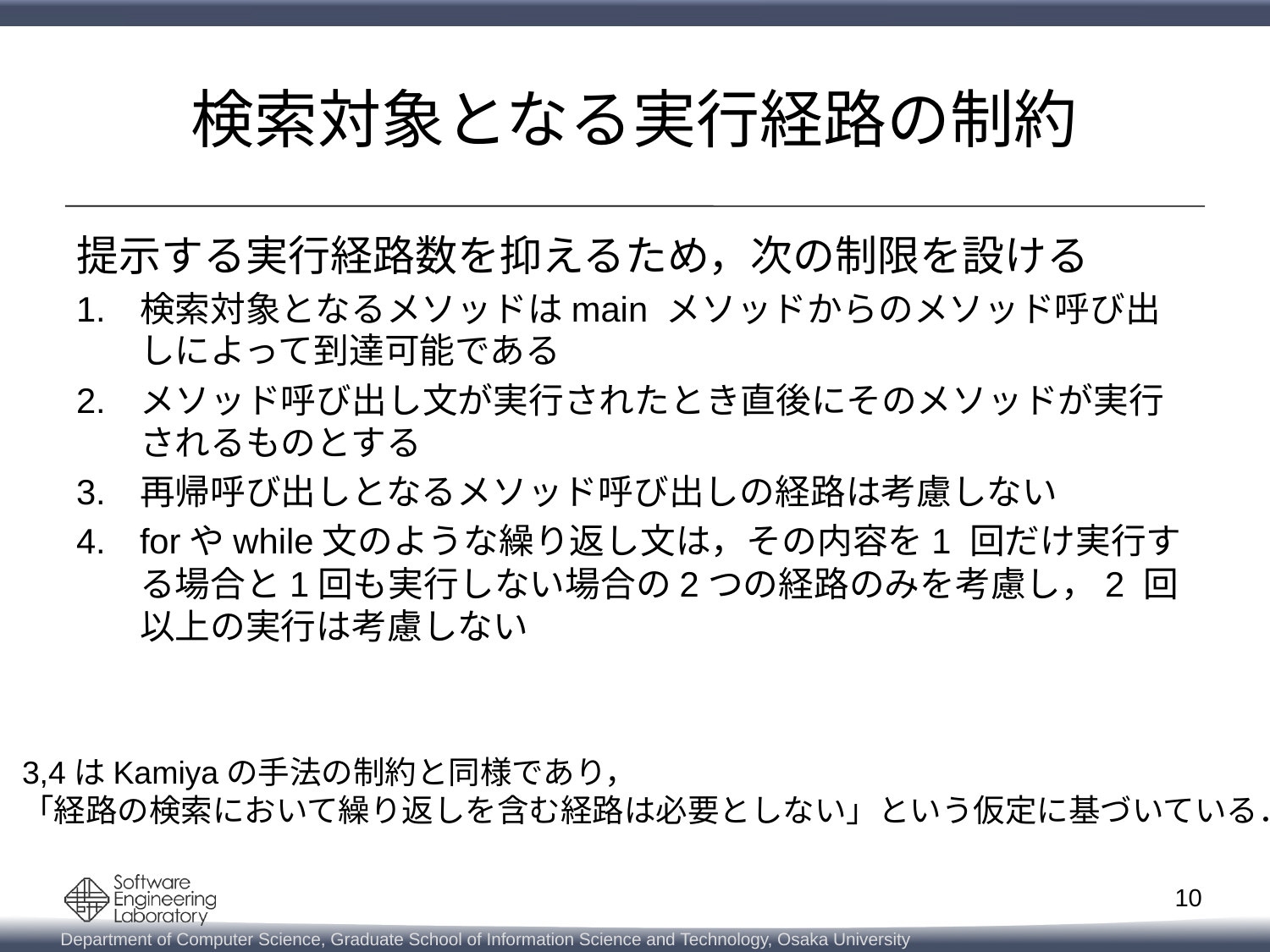

# 検索対象となる実行経路の制約
提示する実行経路数を抑えるため，次の制限を設ける
検索対象となるメソッドはmain メソッドからのメソッド呼び出しによって到達可能である
メソッド呼び出し文が実行されたとき直後にそのメソッドが実行されるものとする
再帰呼び出しとなるメソッド呼び出しの経路は考慮しない
forやwhile文のような繰り返し文は，その内容を1 回だけ実行する場合と1回も実行しない場合の2つの経路のみを考慮し，2 回以上の実行は考慮しない
3,4はKamiyaの手法の制約と同様であり，
「経路の検索において繰り返しを含む経路は必要としない」という仮定に基づいている．
10